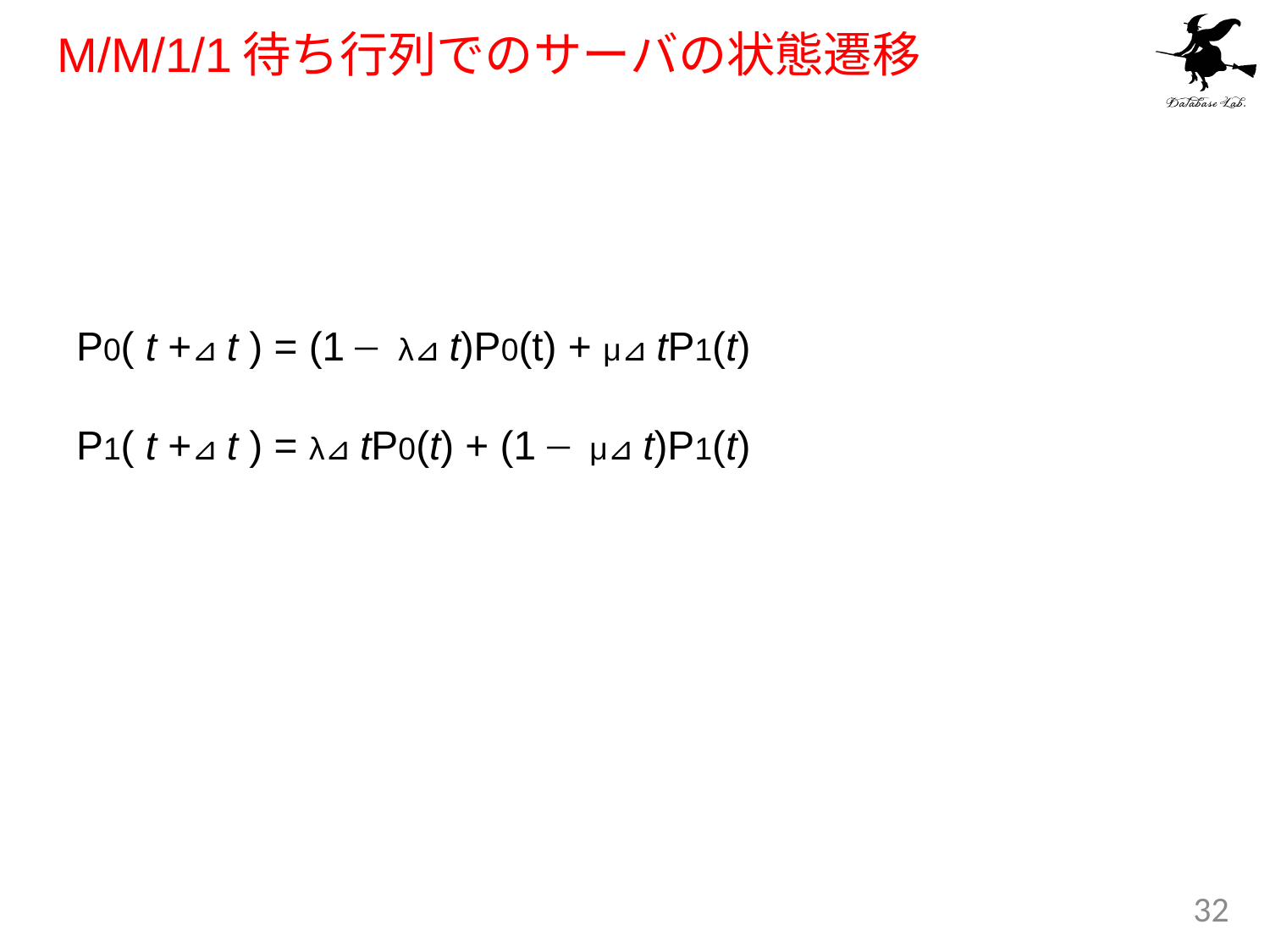

# M/M/1/1待ち行列でのサーバの状態遷移
P0( t +⊿ t ) = (1－ λ⊿ t)P0(t) + μ⊿ tP1(t)
P1( t +⊿ t ) = λ⊿ tP0(t) + (1－ μ⊿ t)P1(t)
32